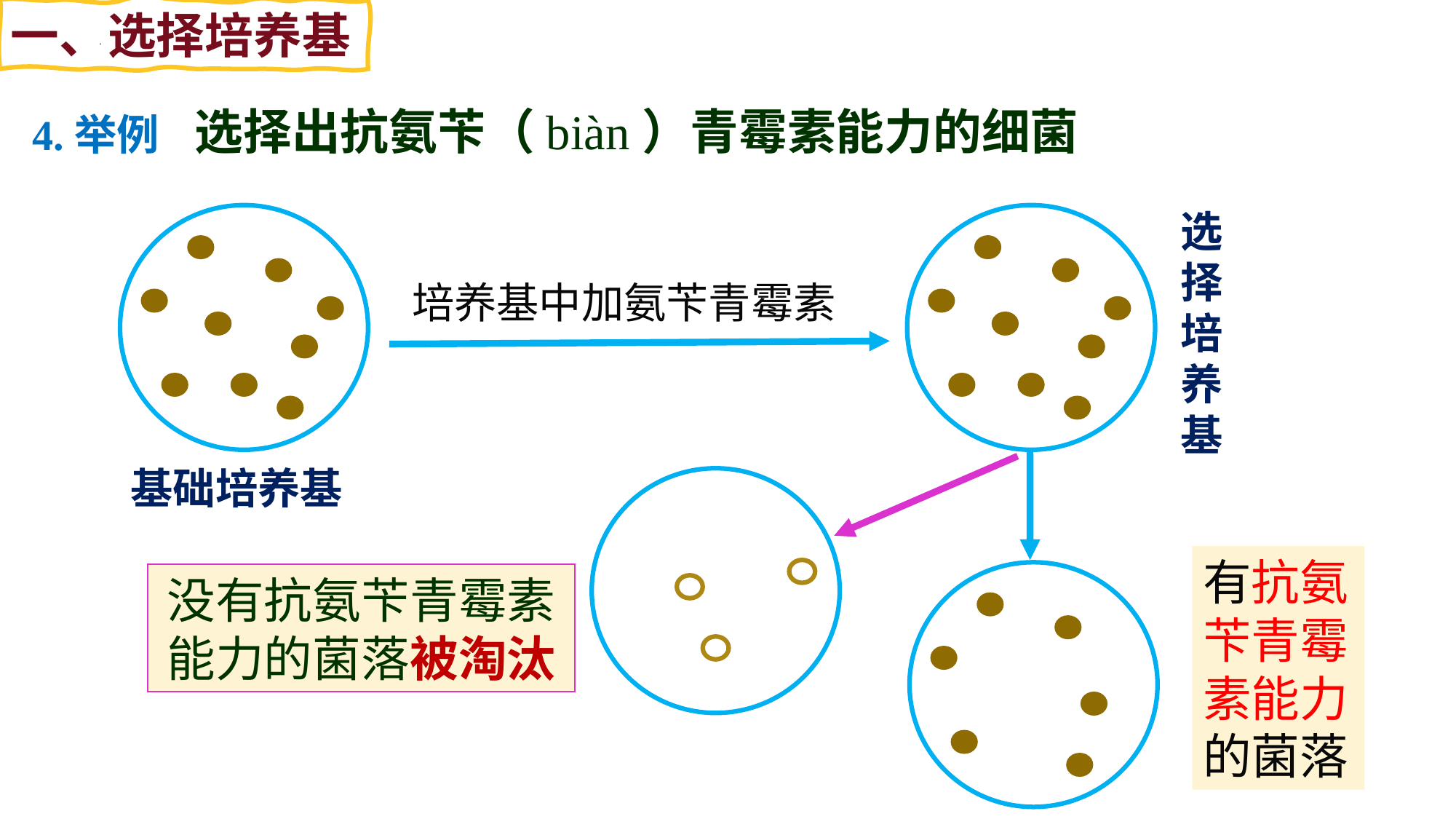

一、选择培养基
4.举例
选择出抗氨苄（biàn）青霉素能力的细菌
选择培养基

基础培养基
培养基中加氨苄青霉素

有抗氨苄青霉素能力的菌落
没有抗氨苄青霉素能力的菌落被淘汰